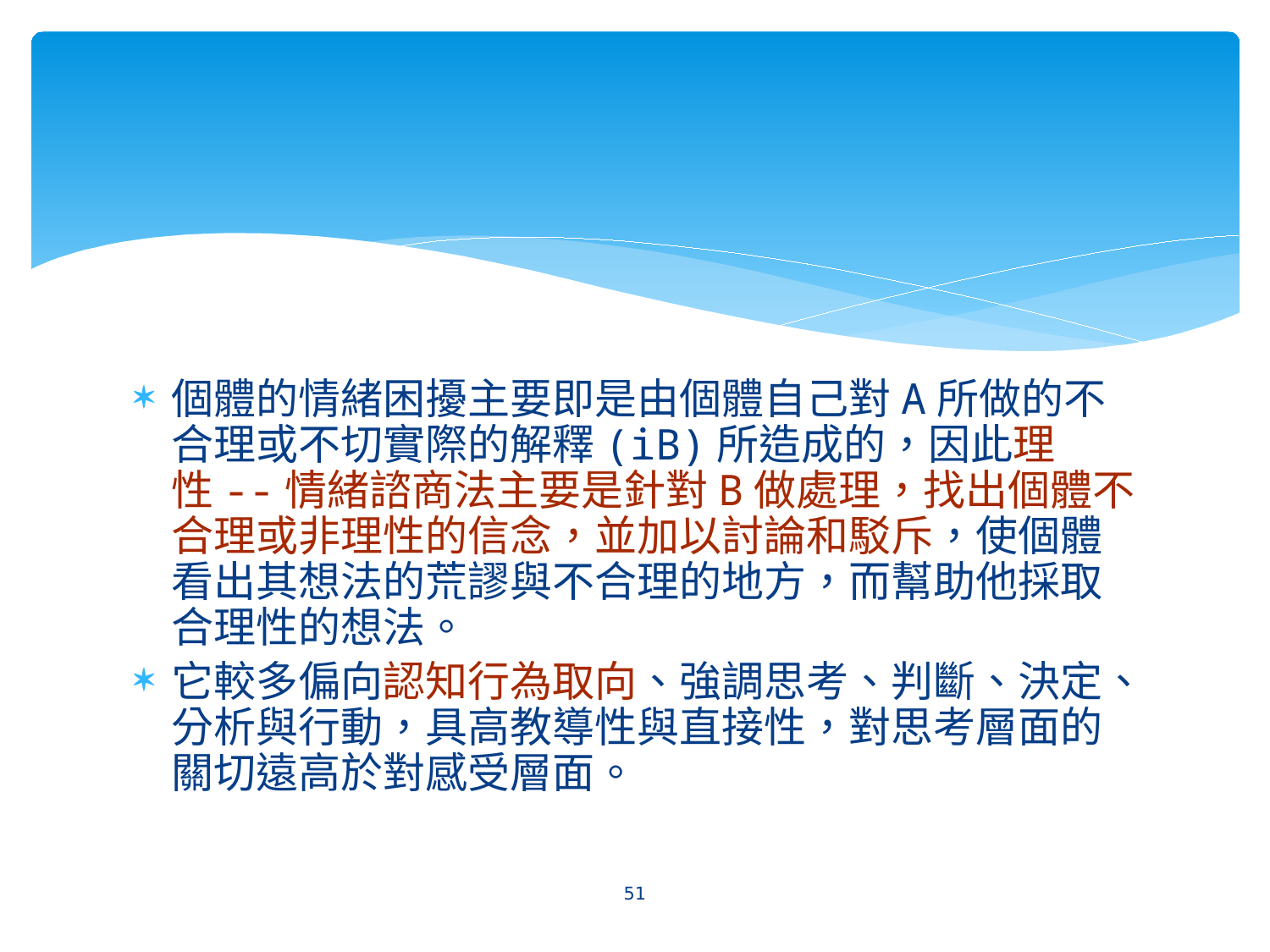

#
個體的情緒困擾主要即是由個體自己對A所做的不合理或不切實際的解釋(iB)所造成的，因此理性--情緒諮商法主要是針對B做處理，找出個體不合理或非理性的信念，並加以討論和駁斥，使個體看出其想法的荒謬與不合理的地方，而幫助他採取合理性的想法。
它較多偏向認知行為取向、強調思考、判斷、決定、分析與行動，具高教導性與直接性，對思考層面的關切遠高於對感受層面。
51